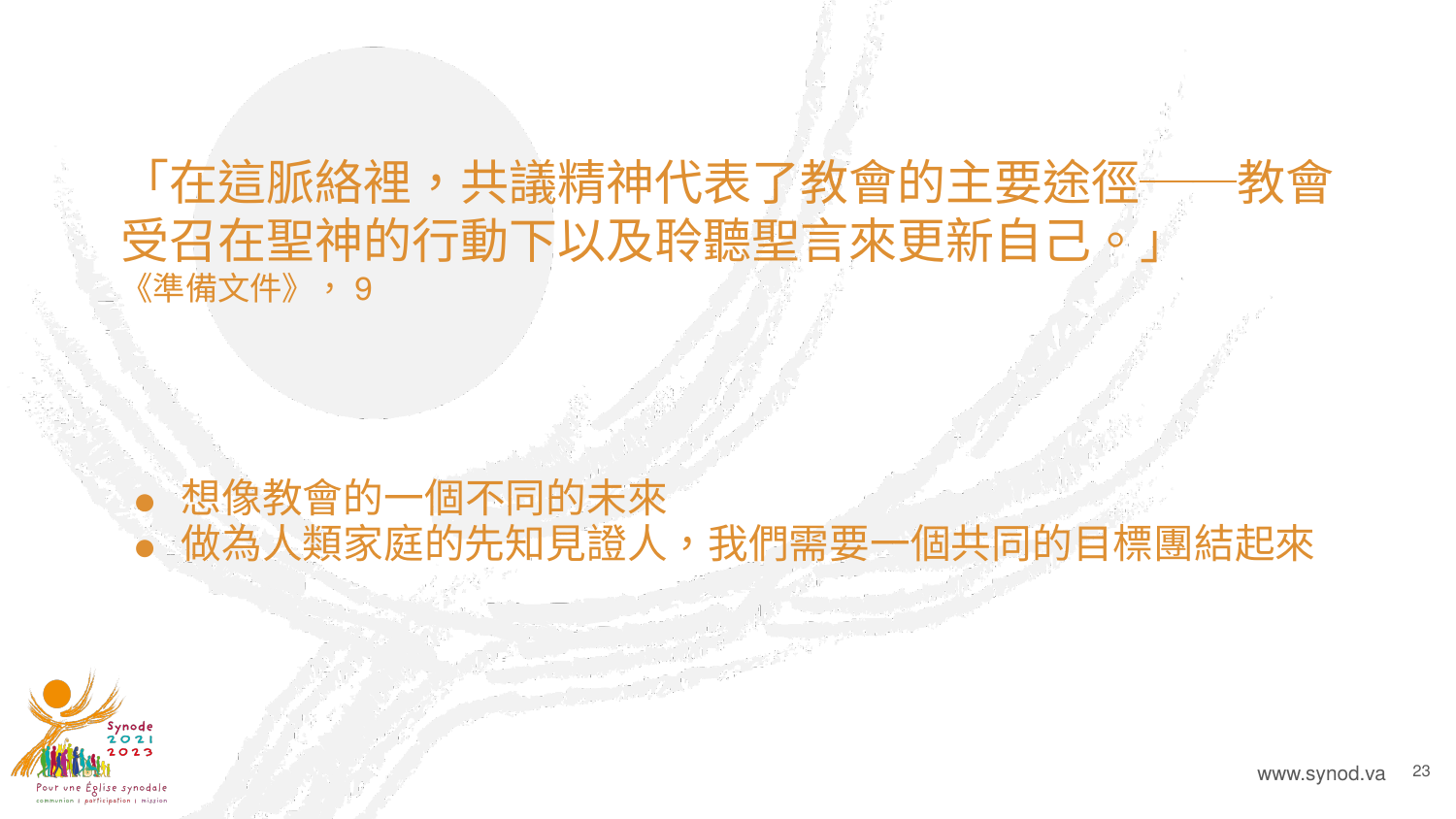

# 「在這脈絡裡，共議精神代表了教會的主要途徑──教會受召在聖神的行動下以及聆聽聖言來更新自己。」 《準備文件》，9
想像教會的一個不同的未來
做為人類家庭的先知見證人，我們需要一個共同的目標團結起來
23